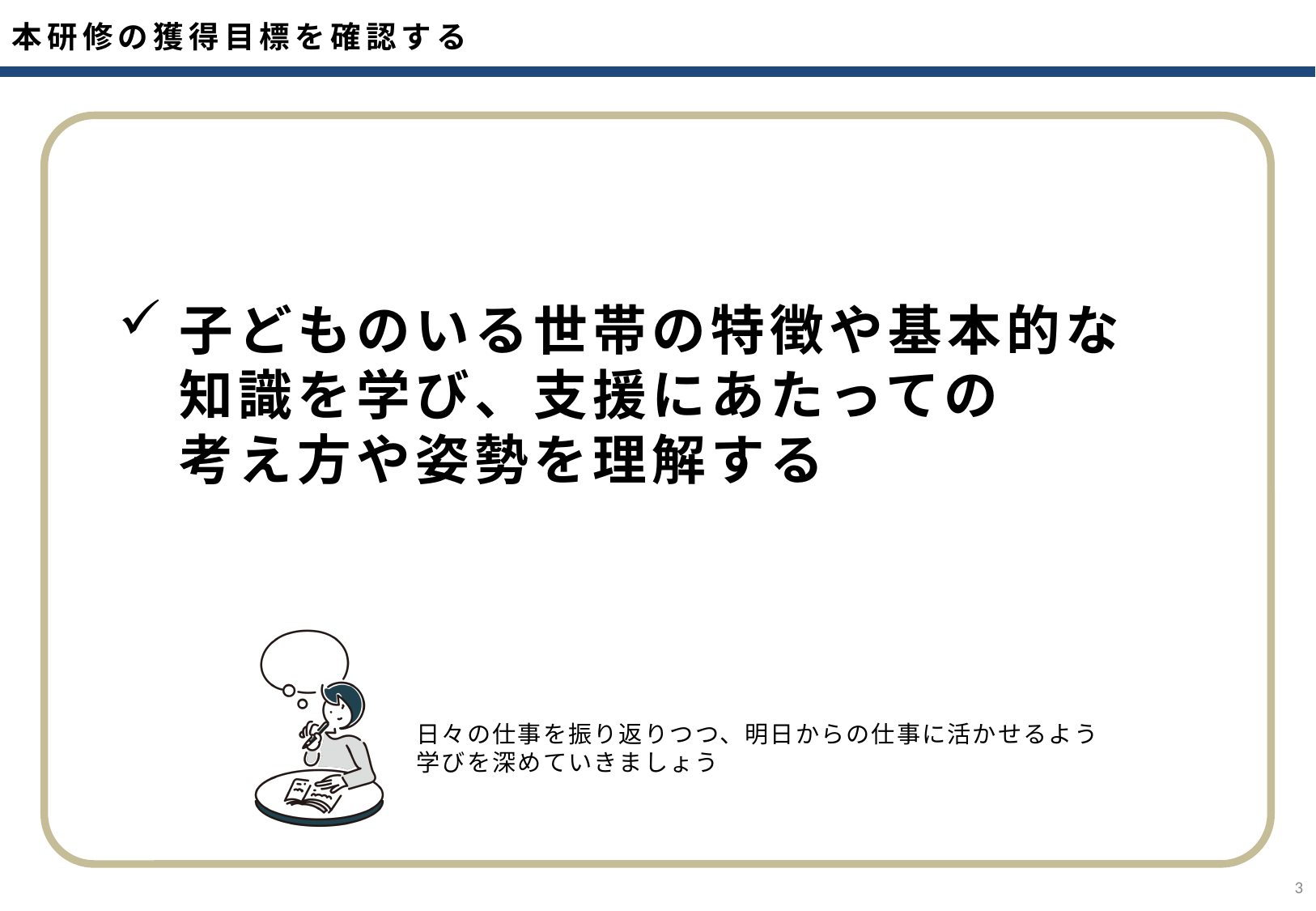

子どものいる世帯の特徴や基本的な
知識を学び、支援にあたっての
考え方や姿勢を理解する
3